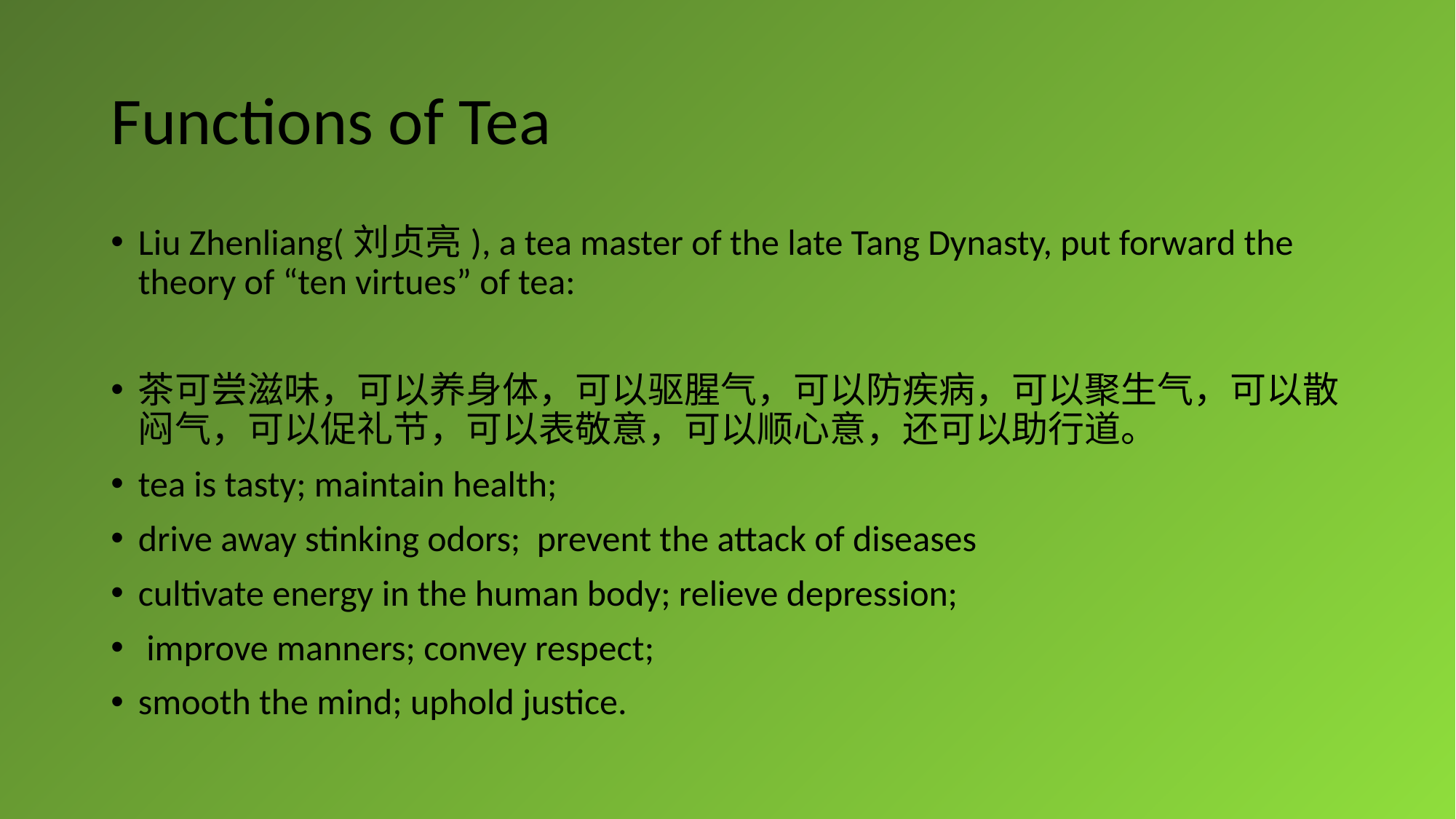

# Functions of Tea
Liu Zhenliang(刘贞亮), a tea master of the late Tang Dynasty, put forward the theory of “ten virtues” of tea:

茶可尝滋味，可以养身体，可以驱腥气，可以防疾病，可以聚生气，可以散闷气，可以促礼节，可以表敬意，可以顺心意，还可以助行道。
tea is tasty; maintain health;
drive away stinking odors;  prevent the attack of diseases
cultivate energy in the human body; relieve depression;
 improve manners; convey respect;
smooth the mind; uphold justice.